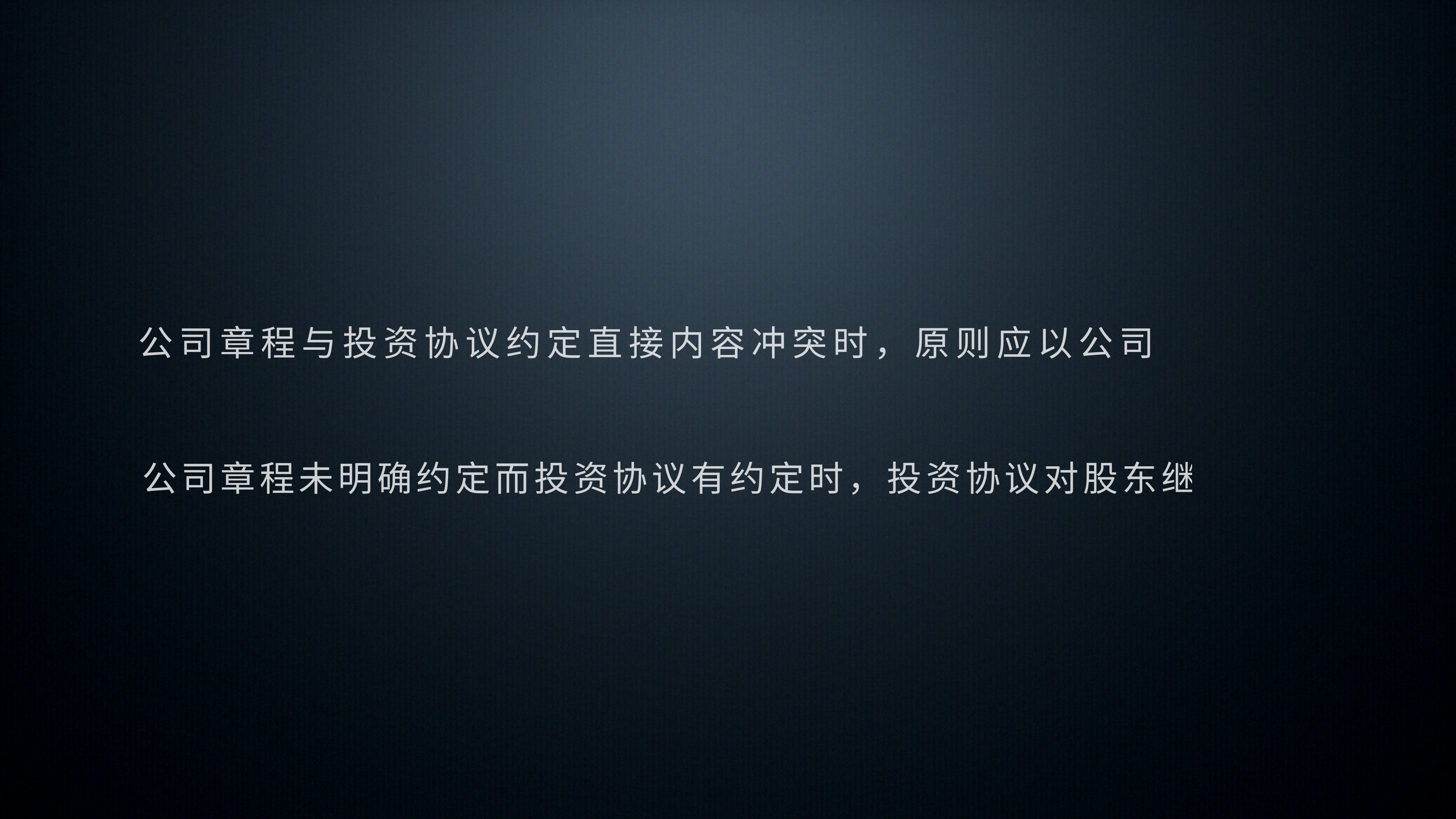

公司章程与投资协议约定直接内容冲突时，原则应以公司章程为准
公司章程未明确约定而投资协议有约定时，投资协议对股东继续有效